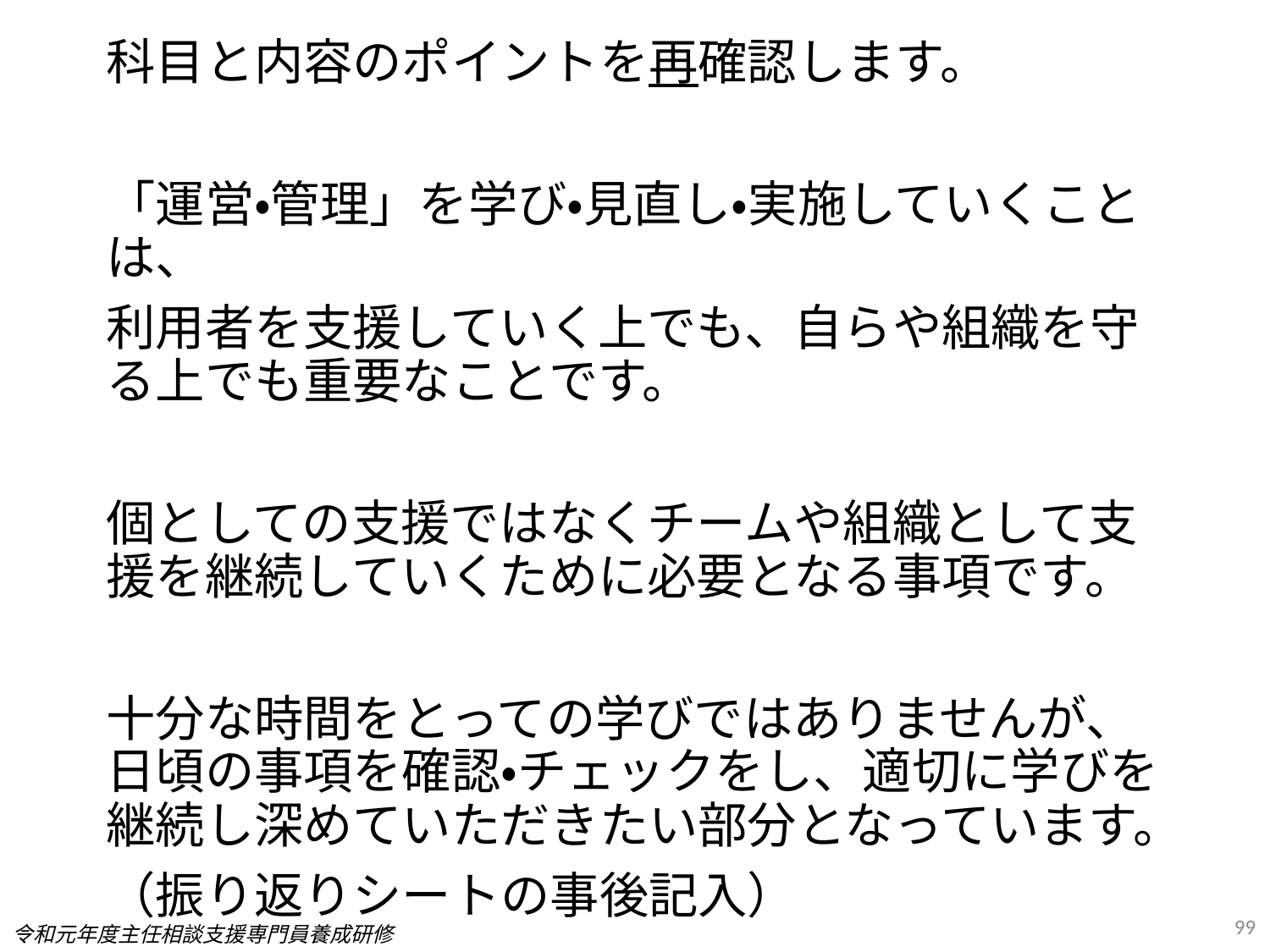

科目と内容のポイントを再確認します。

「運営・管理」を学び・見直し・実施していくことは、
利用者を支援していく上でも、自らや組織を守る上でも重要なことです。

個としての支援ではなくチームや組織として支援を継続していくために必要となる事項です。

十分な時間をとっての学びではありませんが、日頃の事項を確認・チェックをし、適切に学びを継続し深めていただきたい部分となっています。
（振り返りシートの事後記入）

99
令和元年度主任相談支援専門員養成研修